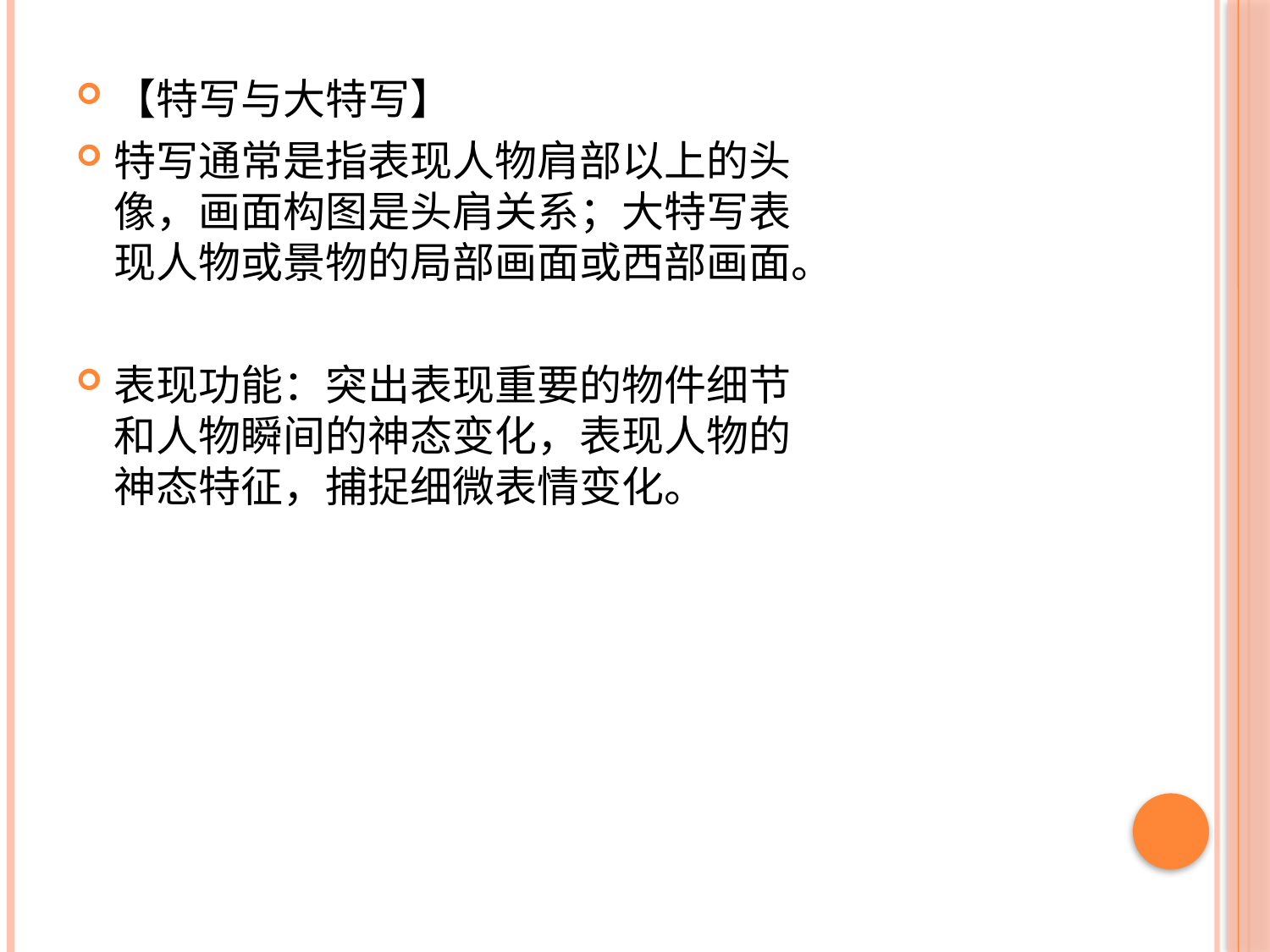

#
【特写与大特写】
特写通常是指表现人物肩部以上的头像，画面构图是头肩关系；大特写表现人物或景物的局部画面或西部画面。

表现功能：突出表现重要的物件细节和人物瞬间的神态变化，表现人物的神态特征，捕捉细微表情变化。